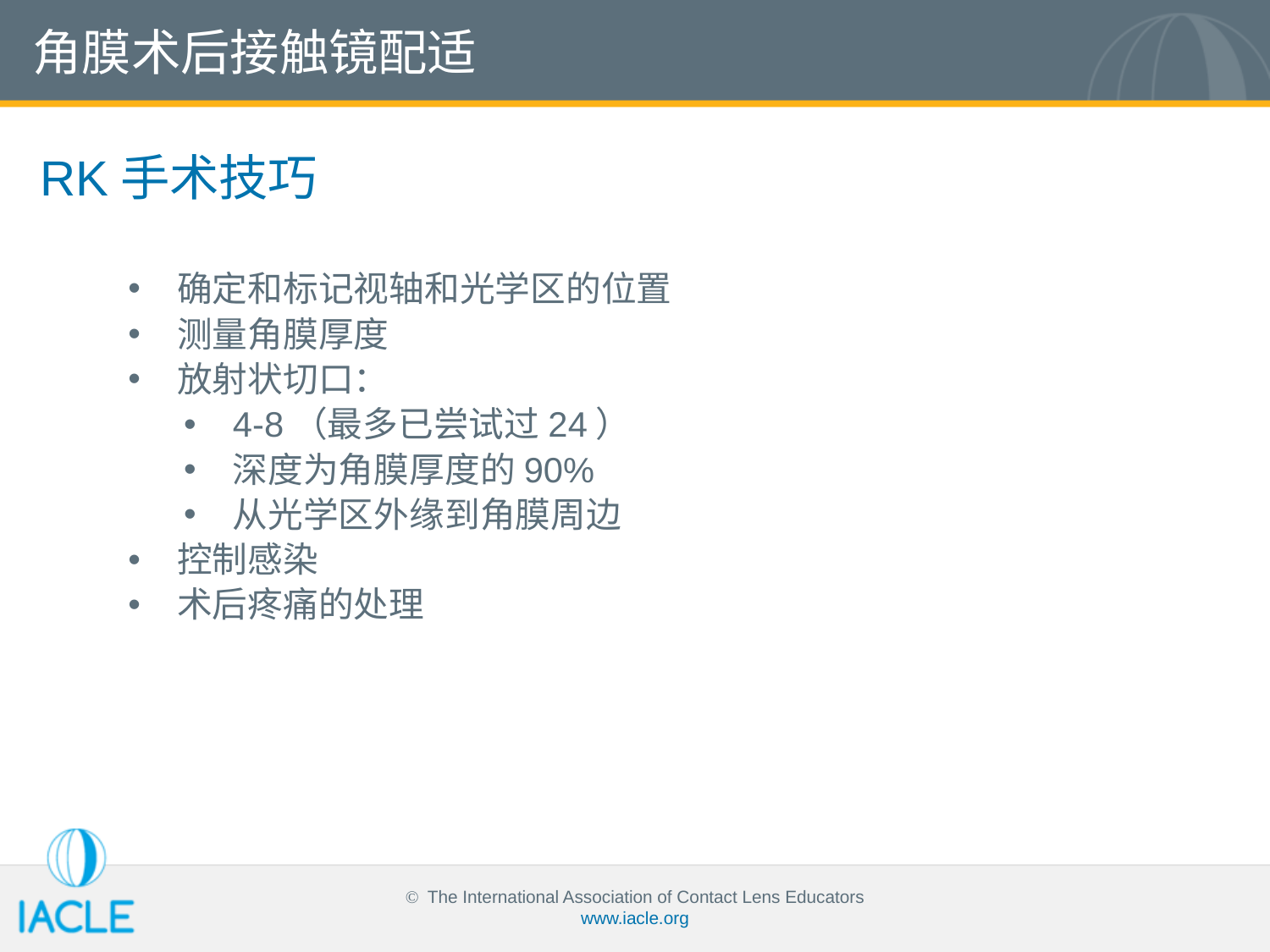

角膜术后接触镜配适
RK手术技巧
确定和标记视轴和光学区的位置
测量角膜厚度
放射状切口：
4-8（最多已尝试过24）
深度为角膜厚度的90%
从光学区外缘到角膜周边
控制感染
术后疼痛的处理